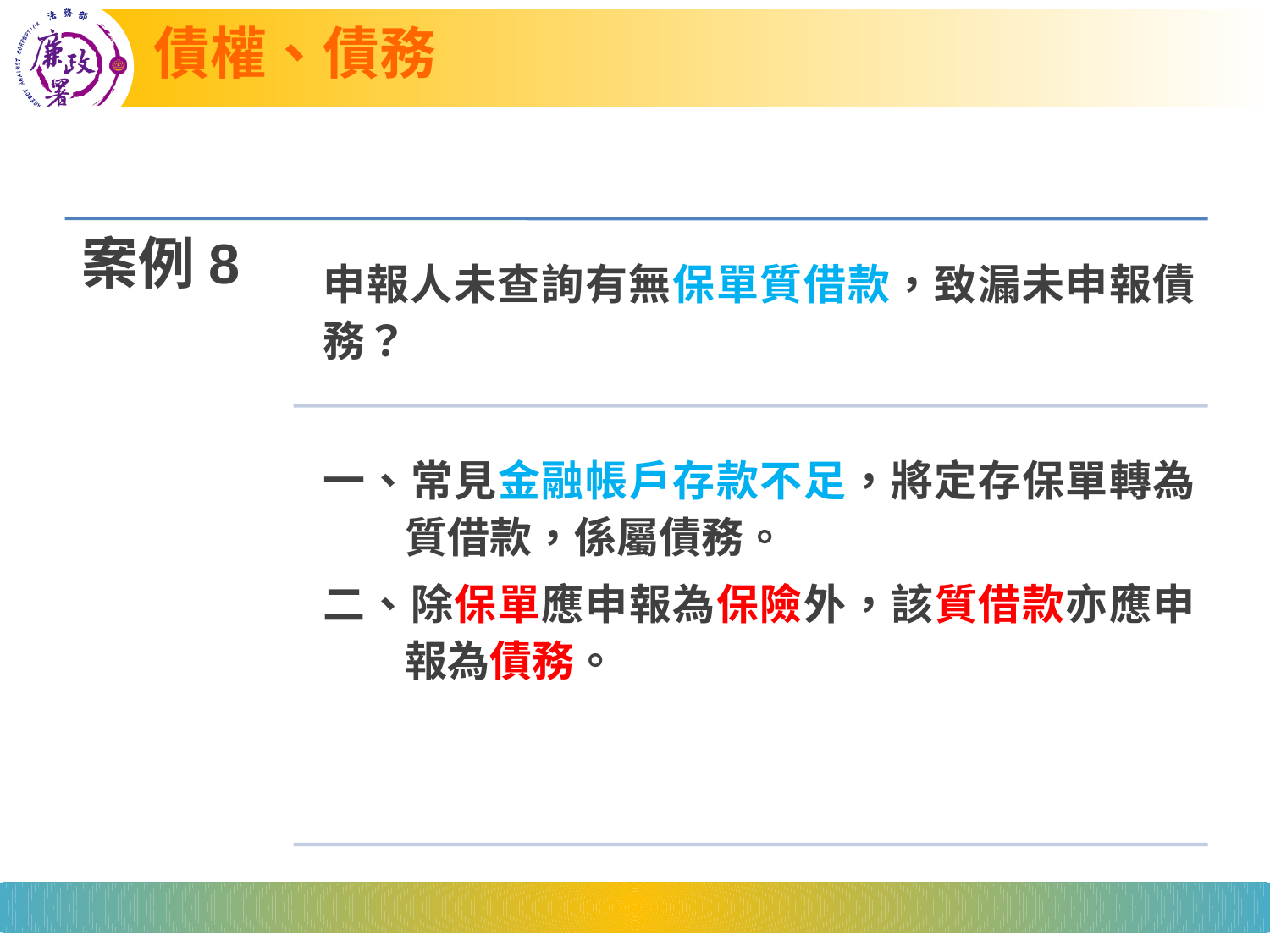

# 債權、債務
案例8
申報人未查詢有無保單質借款，致漏未申報債務？

一、常見金融帳戶存款不足，將定存保單轉為質借款，係屬債務。
二、除保單應申報為保險外，該質借款亦應申報為債務。